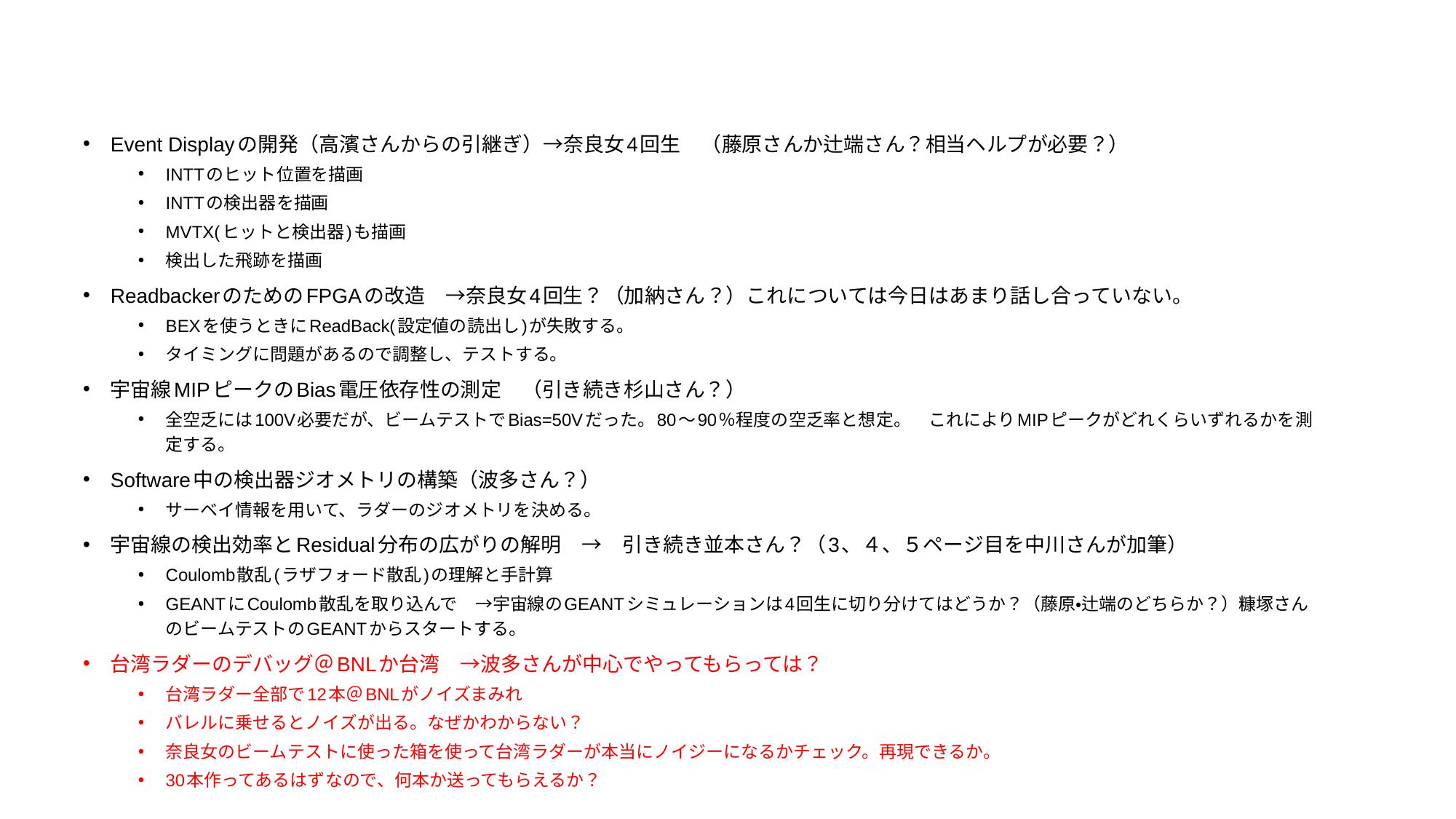

#
Event Displayの開発（高濱さんからの引継ぎ）→奈良女4回生　（藤原さんか辻端さん？相当ヘルプが必要？）
INTTのヒット位置を描画
INTTの検出器を描画
MVTX(ヒットと検出器)も描画
検出した飛跡を描画
ReadbackerのためのFPGAの改造　→奈良女4回生？（加納さん？）これについては今日はあまり話し合っていない。
BEXを使うときにReadBack(設定値の読出し)が失敗する。
タイミングに問題があるので調整し、テストする。
宇宙線MIPピークのBias電圧依存性の測定　（引き続き杉山さん？）
全空乏には100V必要だが、ビームテストでBias=50Vだった。80～90％程度の空乏率と想定。　これによりMIPピークがどれくらいずれるかを測定する。
Software中の検出器ジオメトリの構築（波多さん？）
サーベイ情報を用いて、ラダーのジオメトリを決める。
宇宙線の検出効率とResidual分布の広がりの解明　→　引き続き並本さん？（3、４、５ページ目を中川さんが加筆）
Coulomb散乱(ラザフォード散乱)の理解と手計算
GEANTにCoulomb散乱を取り込んで　→宇宙線のGEANTシミュレーションは4回生に切り分けてはどうか？（藤原・辻端のどちらか？）糠塚さんのビームテストのGEANTからスタートする。
台湾ラダーのデバッグ＠BNLか台湾　→波多さんが中心でやってもらっては？
台湾ラダー全部で12本＠BNLがノイズまみれ
バレルに乗せるとノイズが出る。なぜかわからない？
奈良女のビームテストに使った箱を使って台湾ラダーが本当にノイジーになるかチェック。再現できるか。
30本作ってあるはずなので、何本か送ってもらえるか？